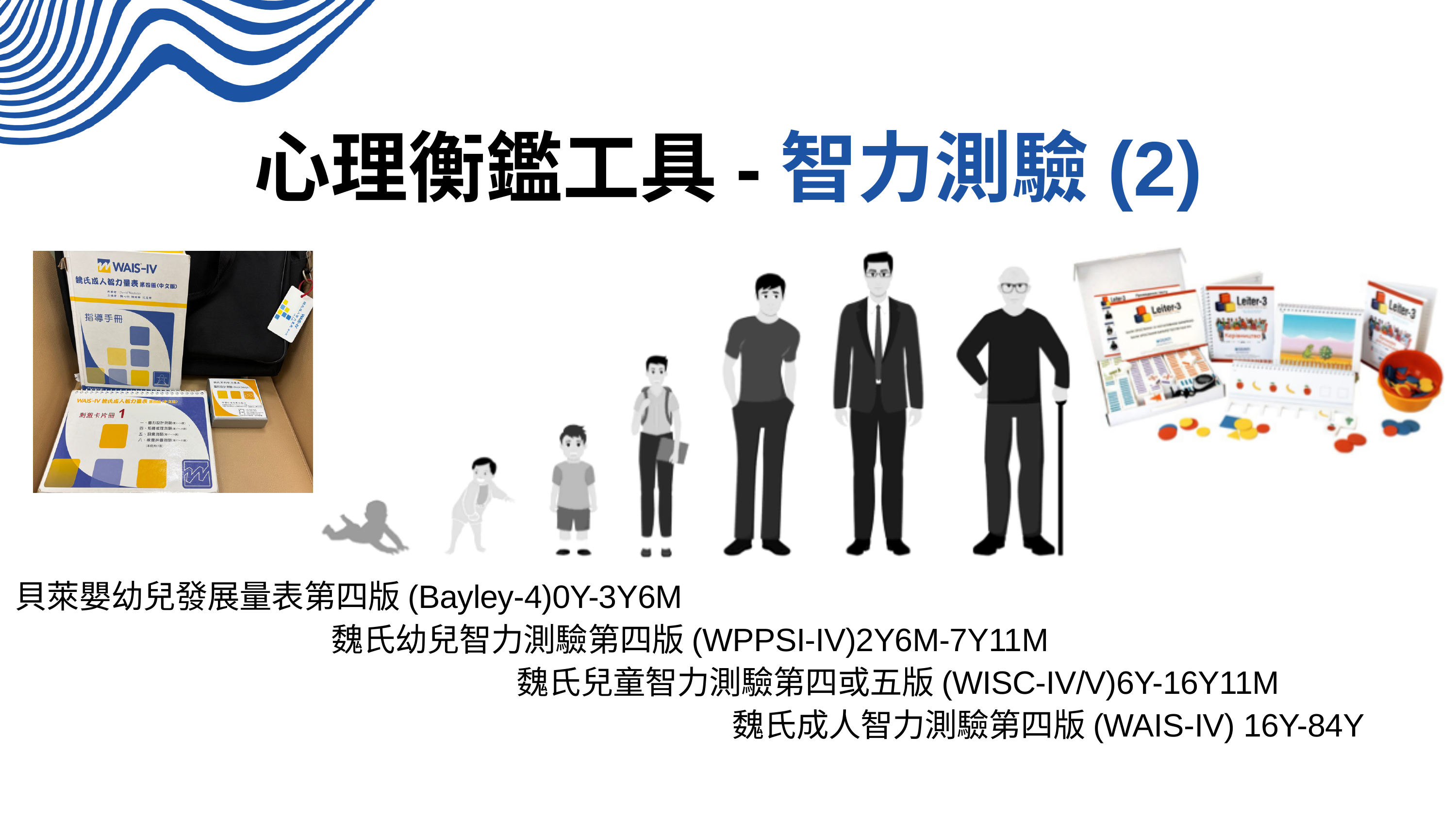

心理衡鑑工具-智力測驗(2)

貝萊嬰幼兒發展量表第四版(Bayley-4)0Y-3Y6M
魏氏幼兒智力測驗第四版(WPPSI-IV)2Y6M-7Y11M
魏氏兒童智力測驗第四或五版(WISC-IV/V)6Y-16Y11M
魏氏成人智力測驗第四版(WAIS-IV) 16Y-84Y